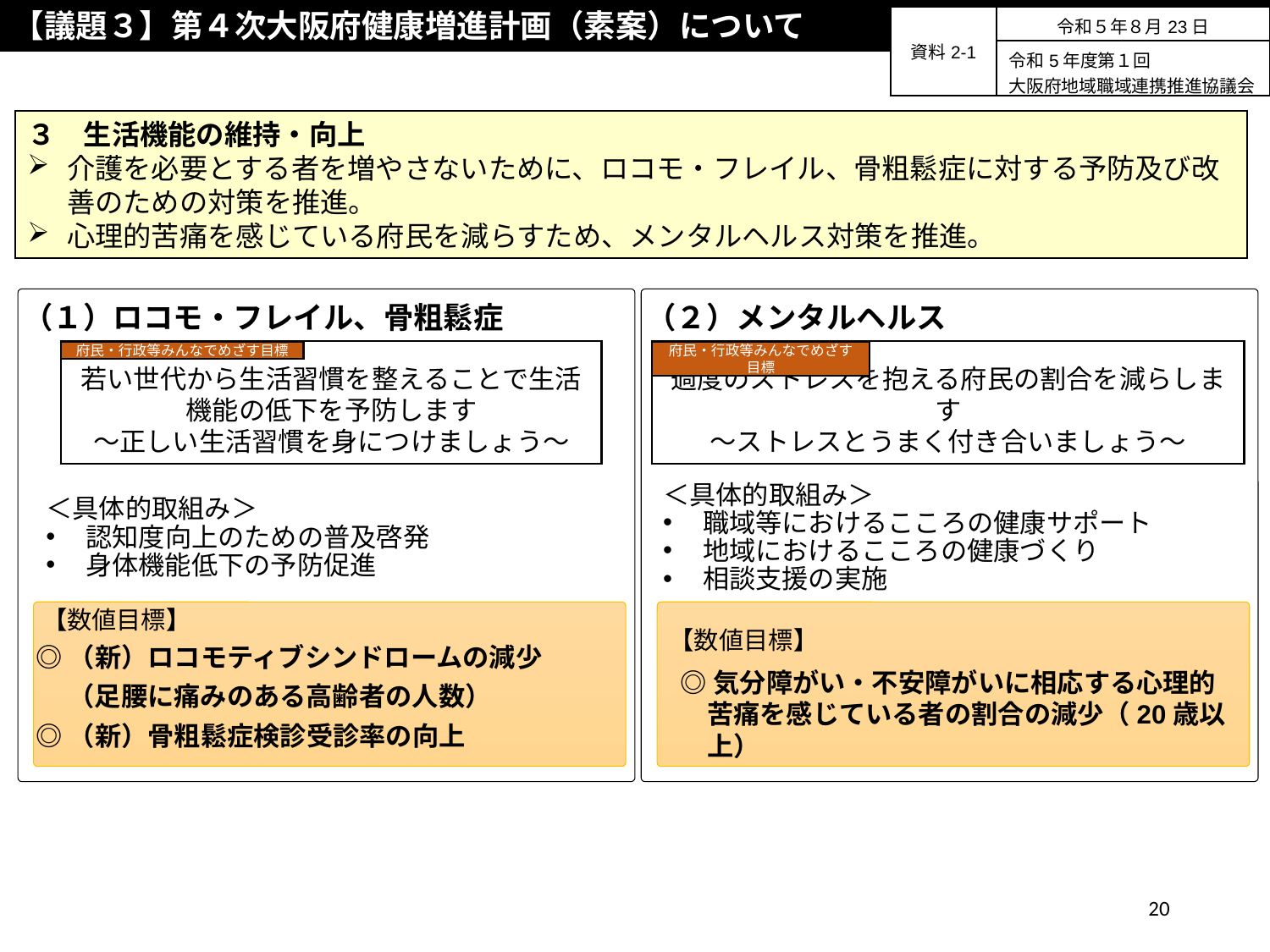

【議題３】第４次大阪府健康増進計画（素案）について
| 資料2-1 | 令和５年８月23日 |
| --- | --- |
|  | 令和5年度第１回 大阪府地域職域連携推進協議会 |
３　生活機能の維持・向上
介護を必要とする者を増やさないために、ロコモ・フレイル、骨粗鬆症に対する予防及び改善のための対策を推進。
心理的苦痛を感じている府民を減らすため、メンタルヘルス対策を推進。

（１）ロコモ・フレイル、骨粗鬆症
（２）メンタルヘルス

若い世代から生活習慣を整えることで生活機能の低下を予防します
～正しい生活習慣を身につけましょう～
府民・行政等みんなでめざす目標

過度のストレスを抱える府民の割合を減らします
～ストレスとうまく付き合いましょう～
府民・行政等みんなでめざす目標
＜具体的取組み＞
職域等におけるこころの健康サポート
地域におけるこころの健康づくり
相談支援の実施
＜具体的取組み＞
認知度向上のための普及啓発
身体機能低下の予防促進
【数値目標】

【数値目標】
◎（新）ロコモティブシンドロームの減少
　 （足腰に痛みのある高齢者の人数）
◎（新）骨粗鬆症検診受診率の向上
◎気分障がい・不安障がいに相応する心理的苦痛を感じている者の割合の減少（20歳以上）
20